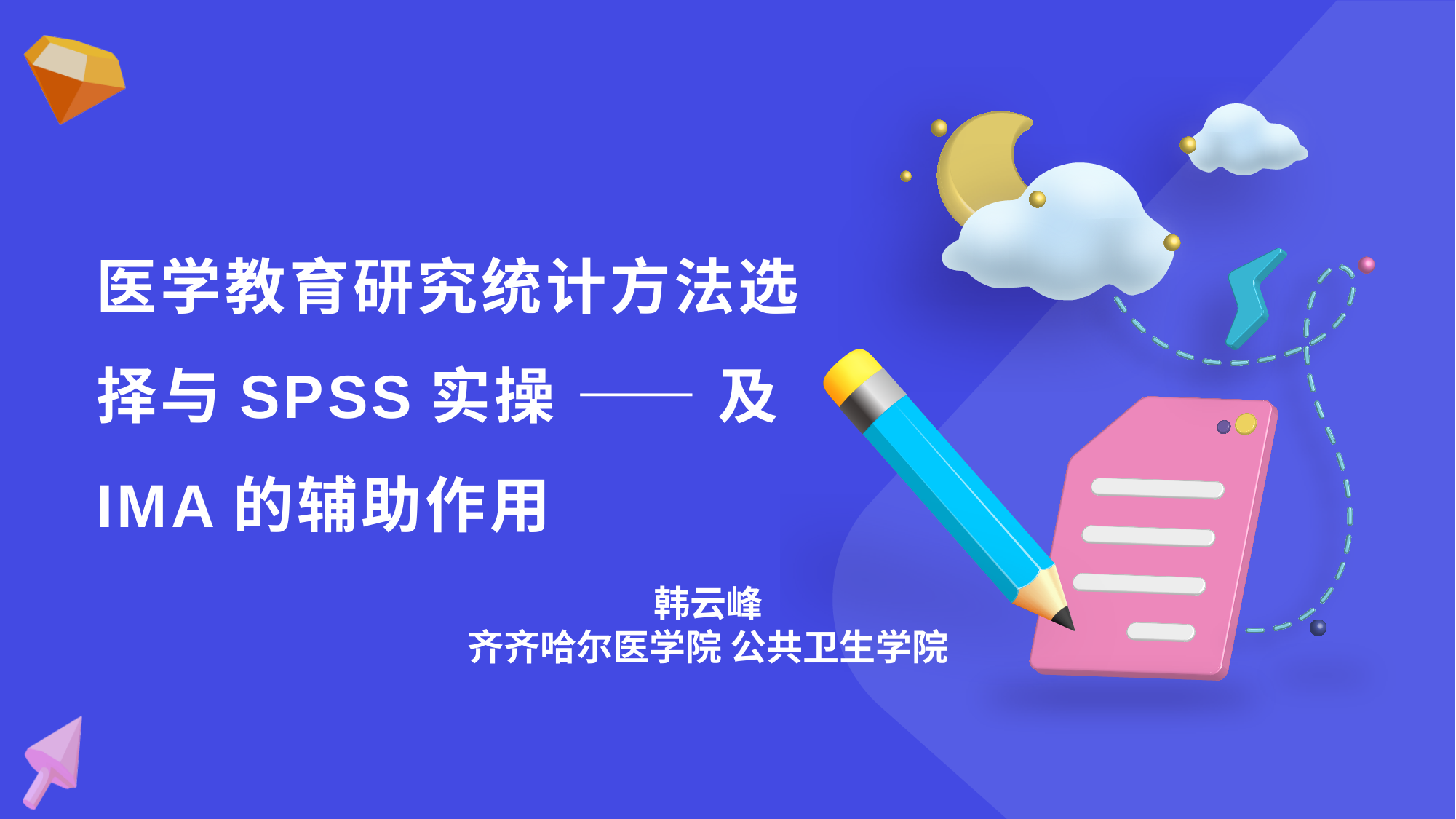

医学教育研究统计方法选择与SPSS实操 —— 及IMA的辅助作用
韩云峰
齐齐哈尔医学院 公共卫生学院